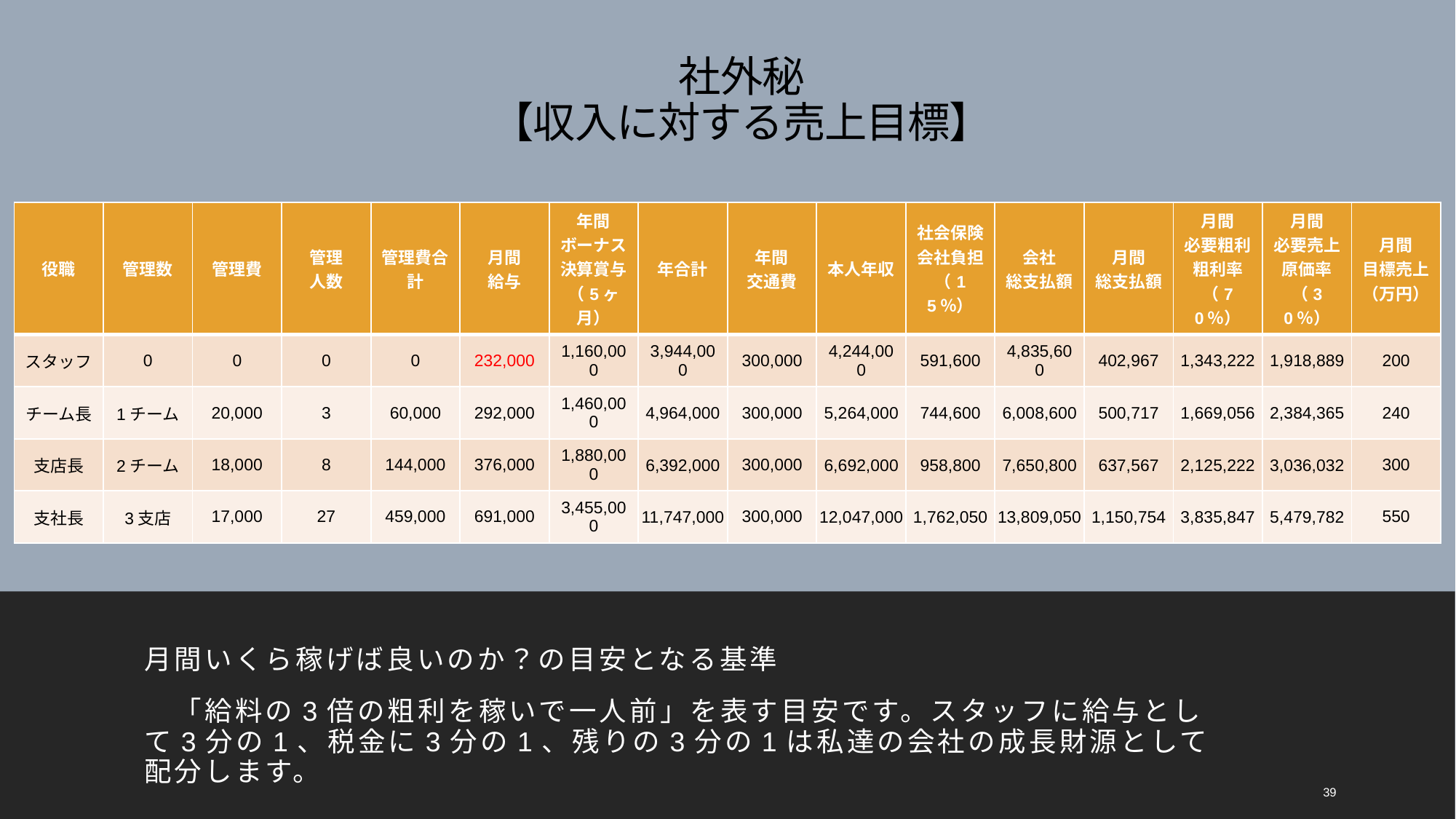

# 社外秘 【収入に対する売上目標】
| 役職 | 管理数 | 管理費 | 管理 人数 | 管理費合計 | 月間 給与 | 年間 ボーナス 決算賞与 （5ヶ月） | 年合計 | 年間 交通費 | 本人年収 | 社会保険 会社負担 （15％） | 会社 総支払額 | 月間 総支払額 | 月間 必要粗利 粗利率 （70％） | 月間 必要売上 原価率 （30％） | 月間 目標売上 （万円） |
| --- | --- | --- | --- | --- | --- | --- | --- | --- | --- | --- | --- | --- | --- | --- | --- |
| スタッフ | 0 | 0 | 0 | 0 | 232,000 | 1,160,000 | 3,944,000 | 300,000 | 4,244,000 | 591,600 | 4,835,600 | 402,967 | 1,343,222 | 1,918,889 | 200 |
| チーム長 | 1チーム | 20,000 | 3 | 60,000 | 292,000 | 1,460,000 | 4,964,000 | 300,000 | 5,264,000 | 744,600 | 6,008,600 | 500,717 | 1,669,056 | 2,384,365 | 240 |
| 支店長 | 2チーム | 18,000 | 8 | 144,000 | 376,000 | 1,880,000 | 6,392,000 | 300,000 | 6,692,000 | 958,800 | 7,650,800 | 637,567 | 2,125,222 | 3,036,032 | 300 |
| 支社長 | 3支店 | 17,000 | 27 | 459,000 | 691,000 | 3,455,000 | 11,747,000 | 300,000 | 12,047,000 | 1,762,050 | 13,809,050 | 1,150,754 | 3,835,847 | 5,479,782 | 550 |

月間いくら稼げば良いのか？の目安となる基準
　「給料の3倍の粗利を稼いで一人前」を表す目安です。スタッフに給与として3分の1、税金に3分の1、残りの3分の1は私達の会社の成長財源として配分します。
39